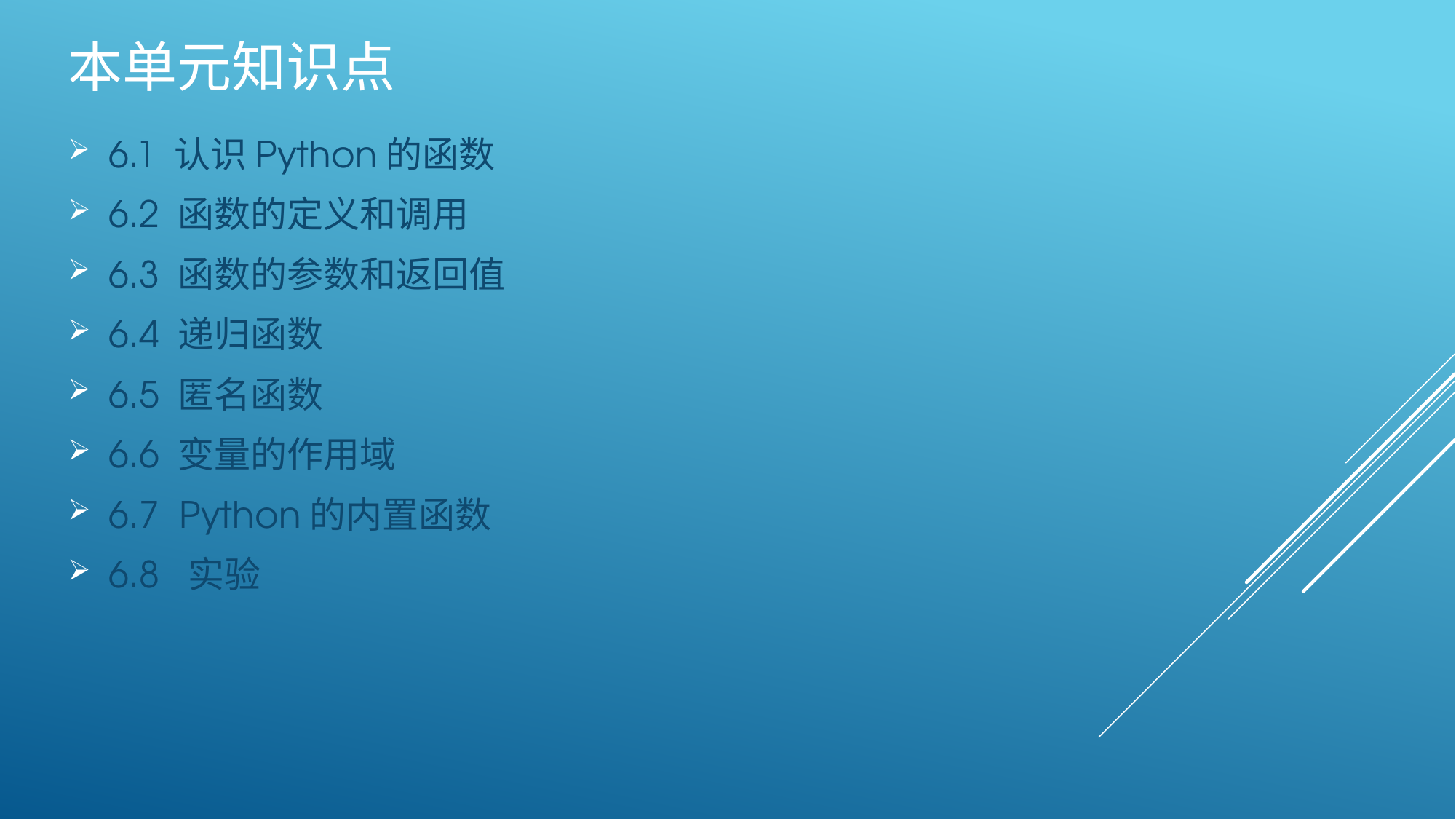

# 本单元知识点
6.1 认识Python的函数
6.2 函数的定义和调用
6.3 函数的参数和返回值
6.4 递归函数
6.5 匿名函数
6.6 变量的作用域
6.7  Python的内置函数
6.8  实验